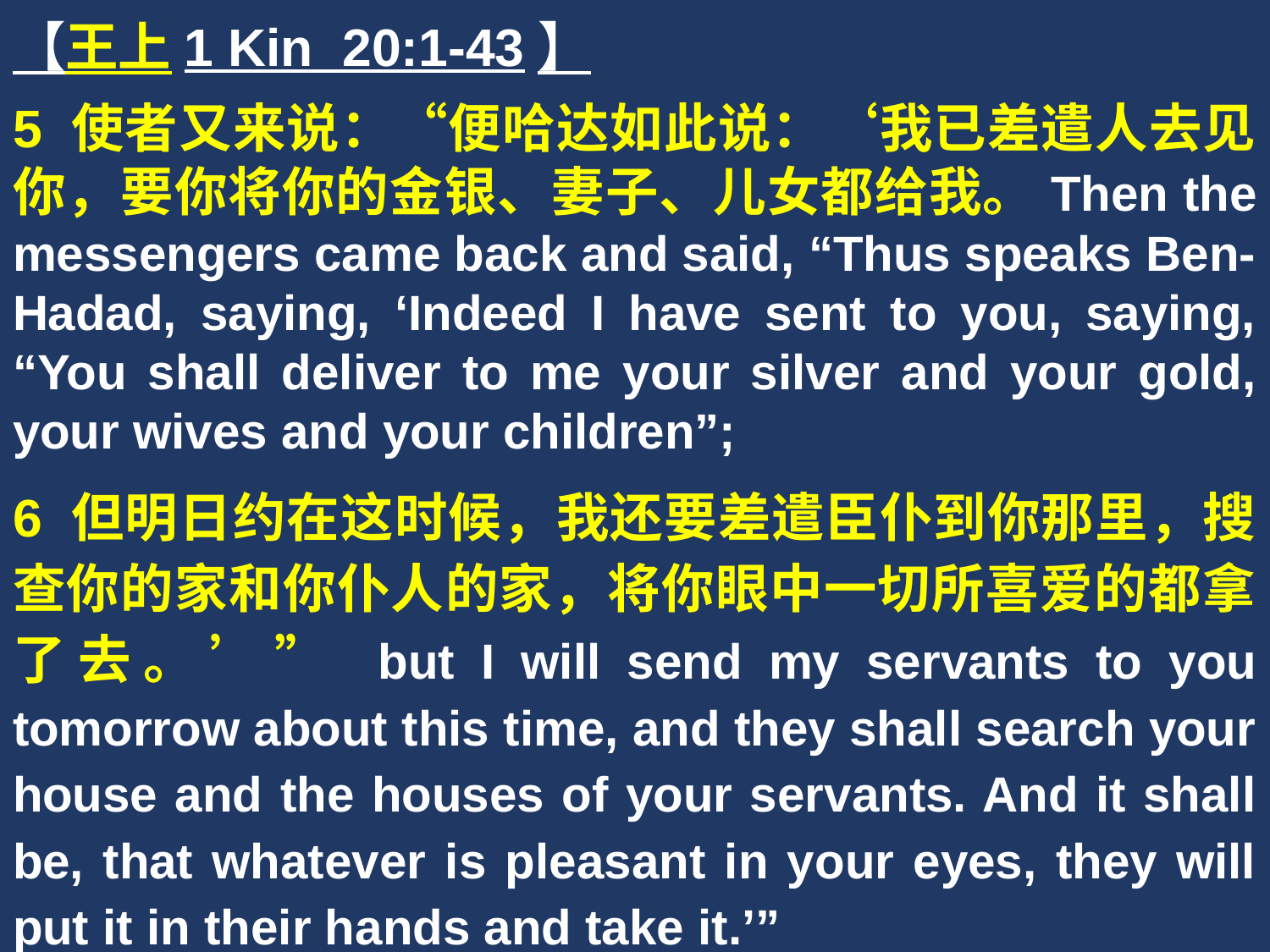

【王上1 Kin  20:1-43】
5 使者又来说：“便哈达如此说：‘我已差遣人去见你，要你将你的金银、妻子、儿女都给我。Then the messengers came back and said, “Thus speaks Ben-Hadad, saying, ‘Indeed I have sent to you, saying, “You shall deliver to me your silver and your gold, your wives and your children”;
6 但明日约在这时候，我还要差遣臣仆到你那里，搜查你的家和你仆人的家，将你眼中一切所喜爱的都拿了去。’” but I will send my servants to you tomorrow about this time, and they shall search your house and the houses of your servants. And it shall be, that whatever is pleasant in your eyes, they will put it in their hands and take it.’”